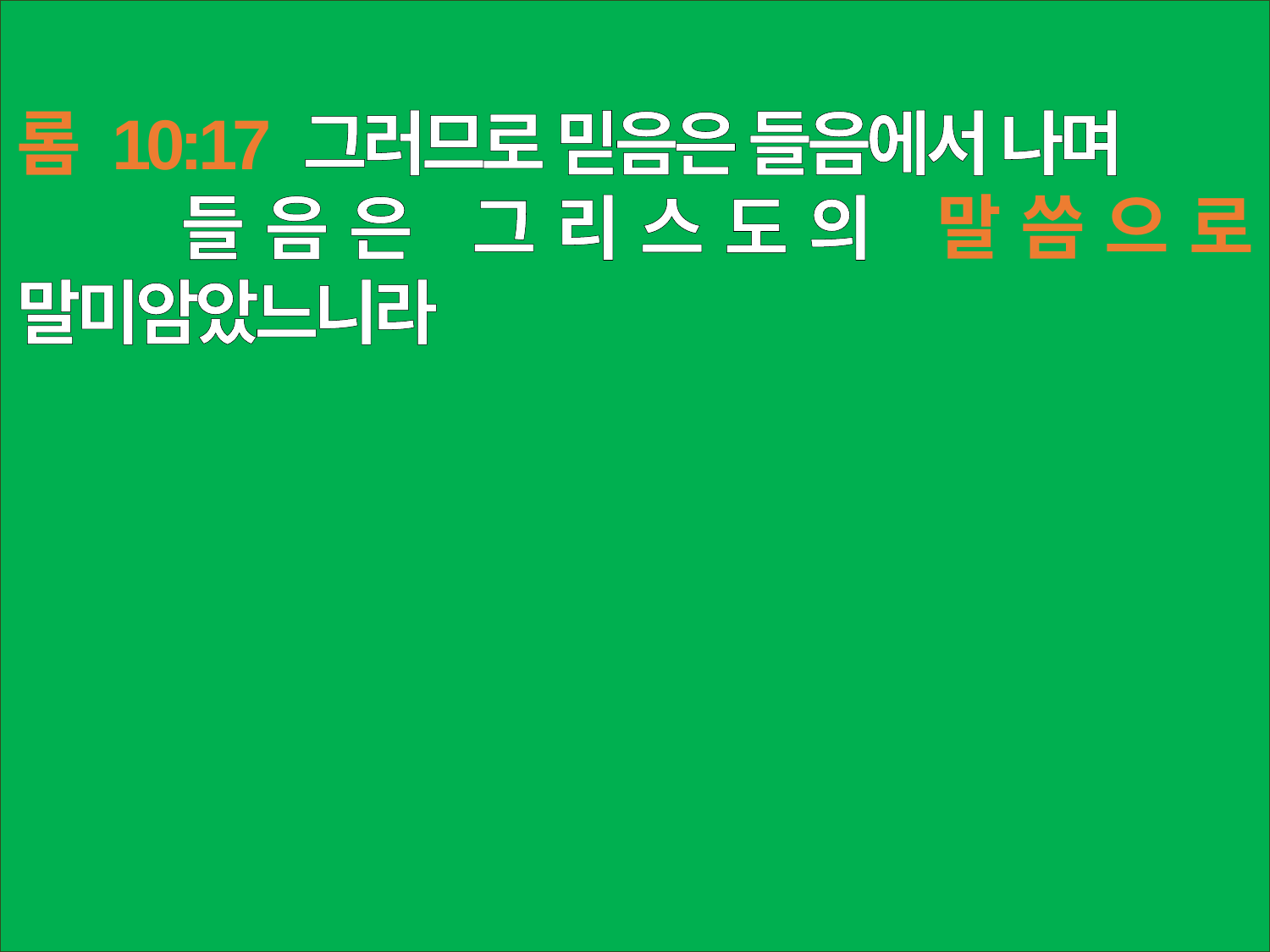

롬 10:17 그러므로 믿음은 들음에서 나며
   들음은 그리스도의 말씀으로 말미암았느니라